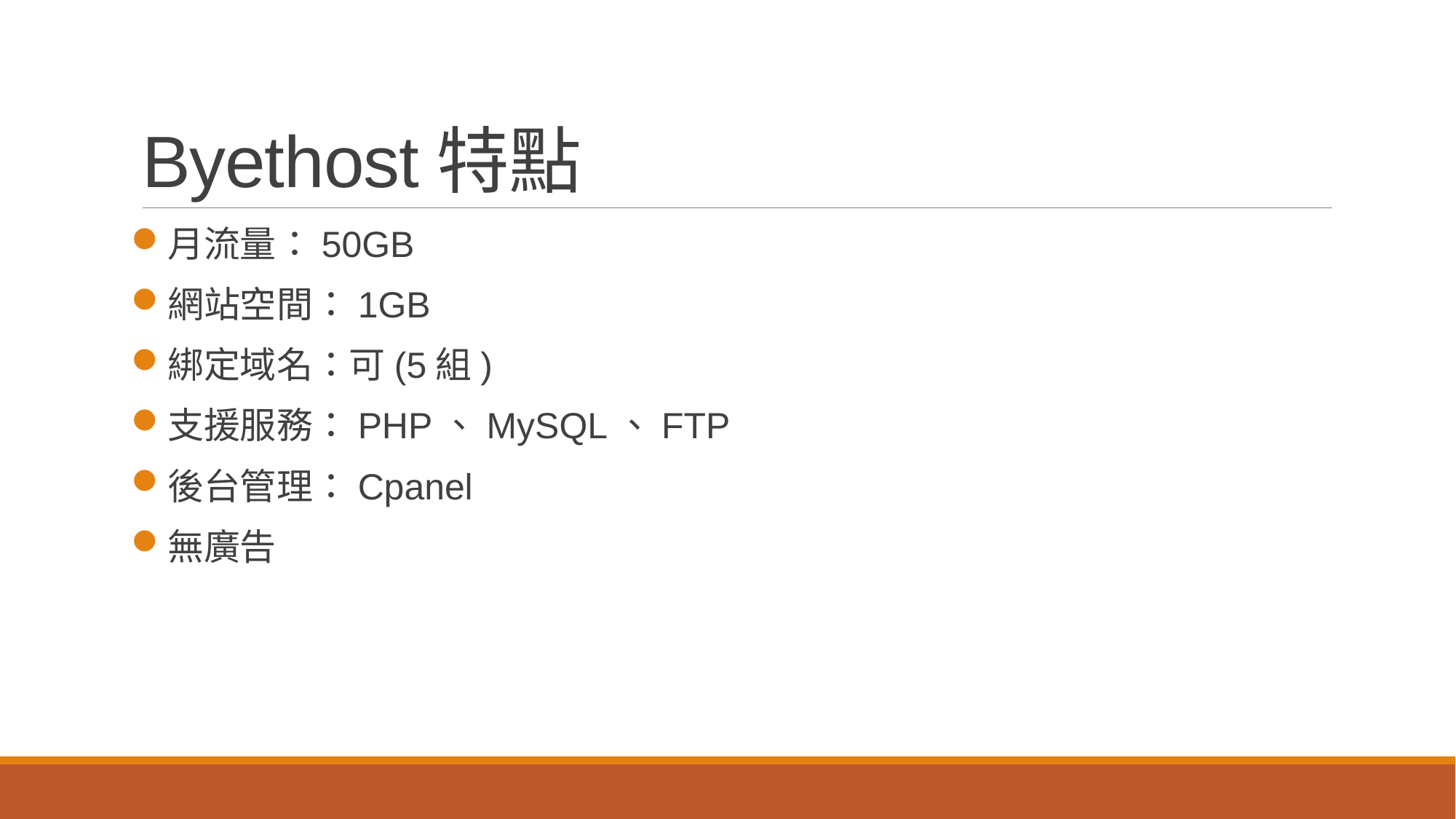

# Byethost特點
月流量：50GB
網站空間：1GB
綁定域名：可(5組)
支援服務：PHP、MySQL、FTP
後台管理：Cpanel
無廣告